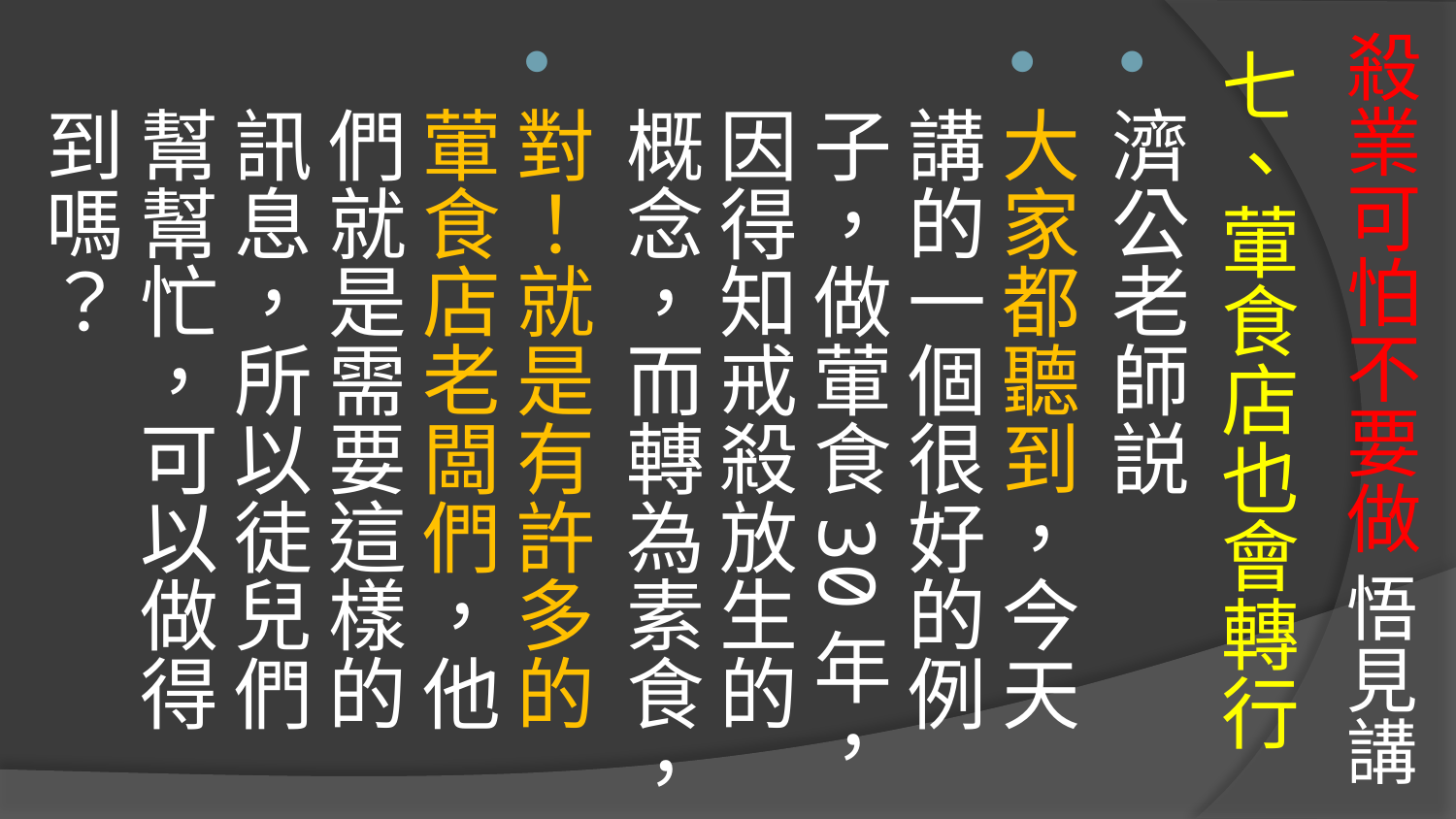

# 殺業可怕不要做 悟見講
七、葷食店也會轉行
濟公老師説
大家都聽到，今天講的一個很好的例子，做葷食30年，因得知戒殺放生的概念，而轉為素食，
對！就是有許多的葷食店老闆們，他們就是需要這樣的訊息，所以徒兒們幫幫忙，可以做得到嗎？